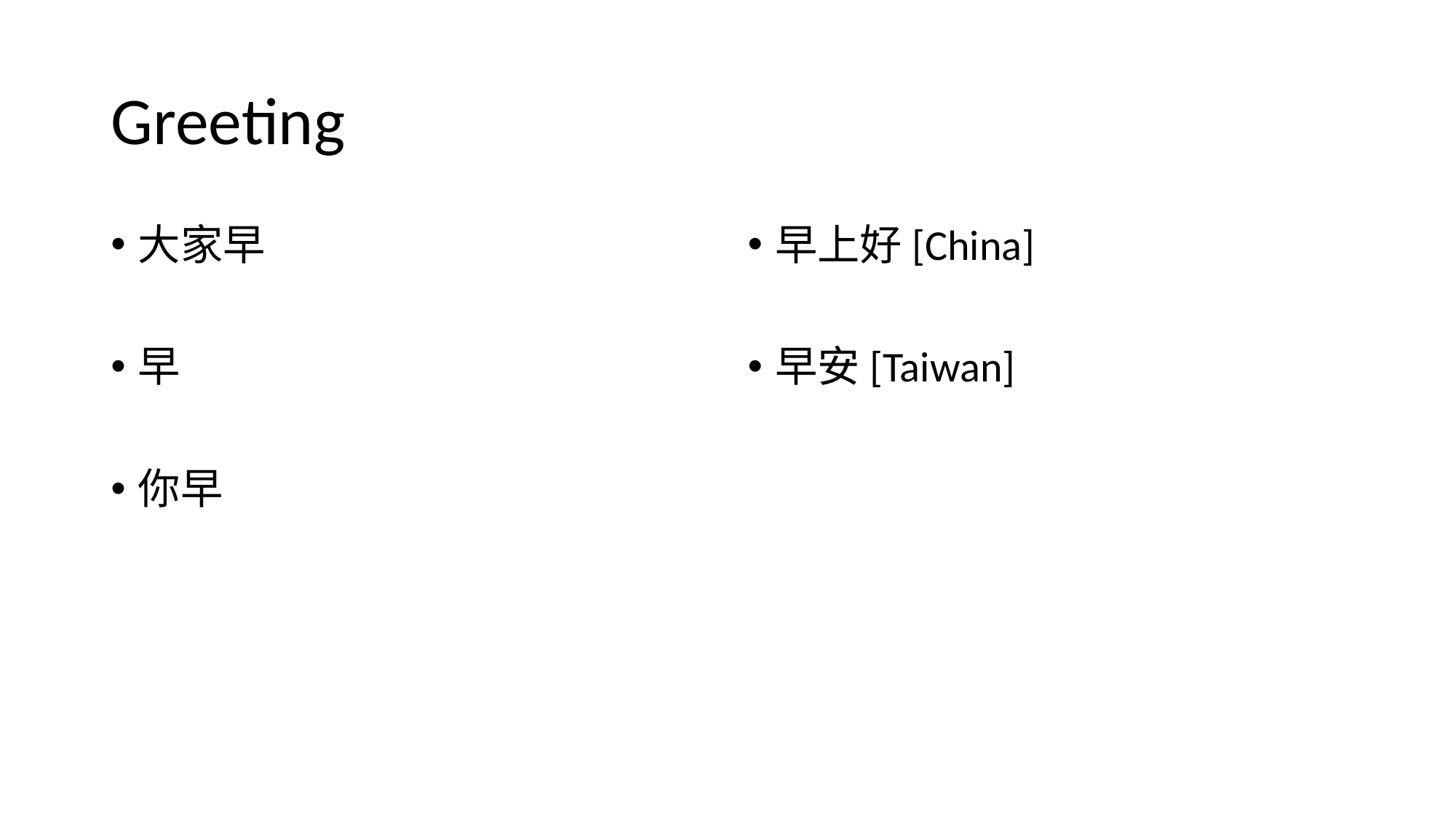

# Greeting
大家早

早

你早
早上好[China]

早安[Taiwan]